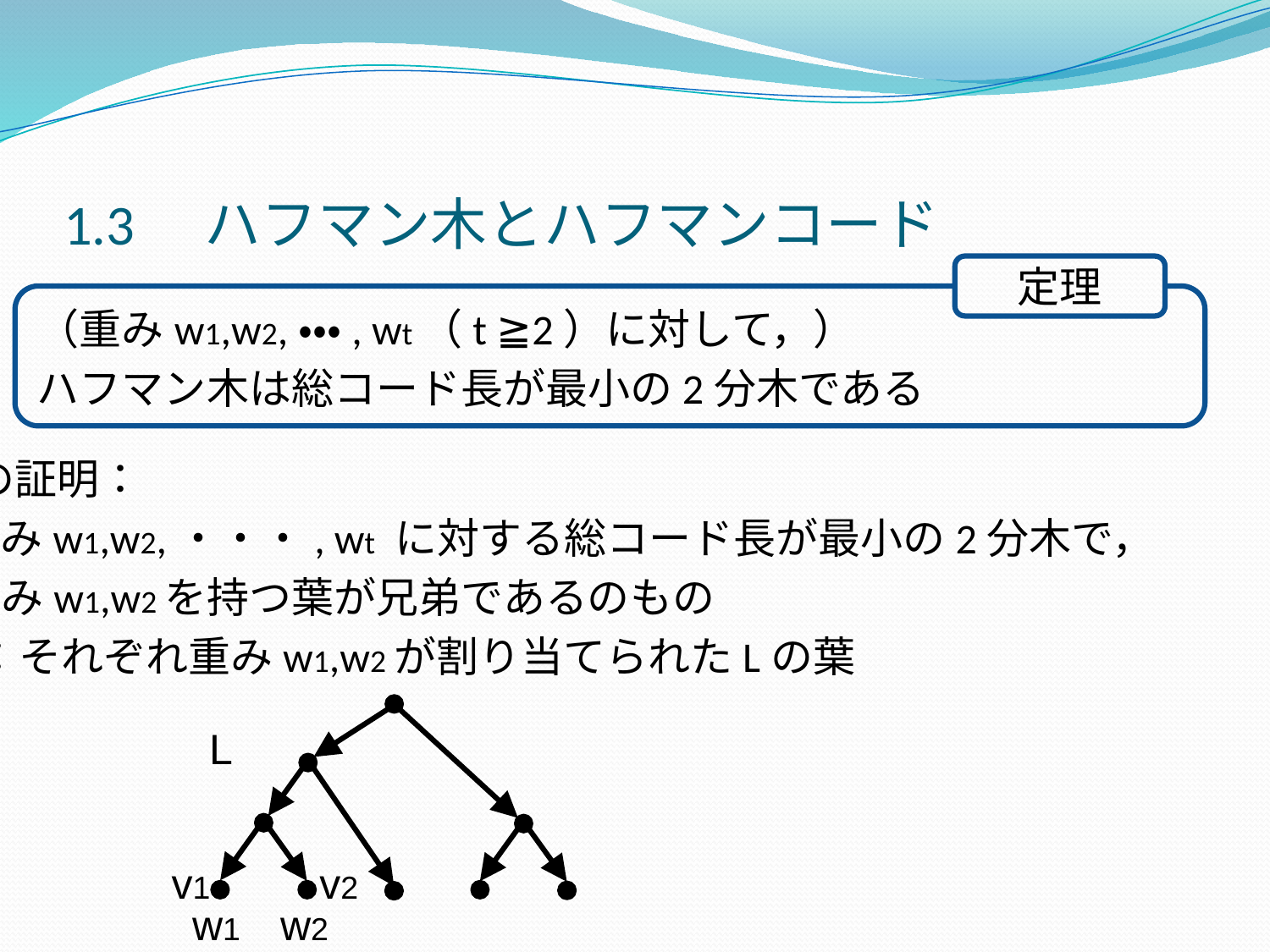

# 1.3　ハフマン木とハフマンコード
定理

（重みw1,w2,・・・, wt（t ≧2）に対して，）
ハフマン木は総コード長が最小の2分木である

定理の証明：
L：重みw1,w2,・・・, wt に対する総コード長が最小の2分木で，
　   重みw1,w2を持つ葉が兄弟であるのもの
v1,v2：それぞれ重みw1,w2が割り当てられたLの葉

L

v1
v2

w2
w1